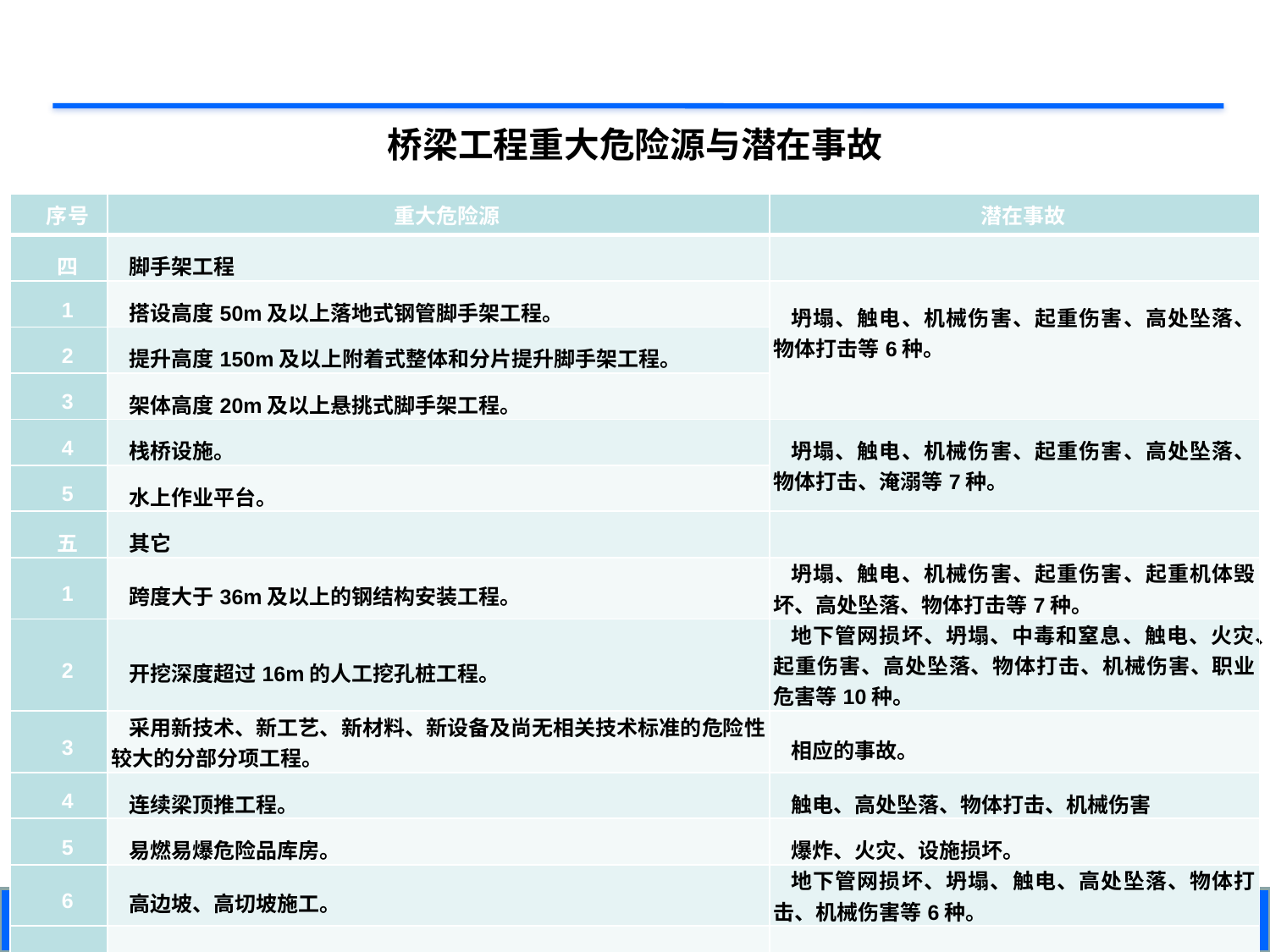

桥梁工程重大危险源与潜在事故
| 序号 | 重大危险源 | 潜在事故 |
| --- | --- | --- |
| 四 | 脚手架工程 |  |
| 1 | 搭设高度50m及以上落地式钢管脚手架工程。 | 坍塌、触电、机械伤害、起重伤害、高处坠落、物体打击等6种。 |
| 2 | 提升高度150m及以上附着式整体和分片提升脚手架工程。 |  |
| 3 | 架体高度20m及以上悬挑式脚手架工程。 |  |
| 4 | 栈桥设施。 | 坍塌、触电、机械伤害、起重伤害、高处坠落、物体打击、淹溺等7种。 |
| 5 | 水上作业平台。 |  |
| 五 | 其它 |  |
| 1 | 跨度大于36m及以上的钢结构安装工程。 | 坍塌、触电、机械伤害、起重伤害、起重机体毁坏、高处坠落、物体打击等7种。 |
| 2 | 开挖深度超过16m的人工挖孔桩工程。 | 地下管网损坏、坍塌、中毒和窒息、触电、火灾、起重伤害、高处坠落、物体打击、机械伤害、职业危害等10种。 |
| 3 | 采用新技术、新工艺、新材料、新设备及尚无相关技术标准的危险性较大的分部分项工程。 | 相应的事故。 |
| 4 | 连续梁顶推工程。 | 触电、高处坠落、物体打击、机械伤害 |
| 5 | 易燃易爆危险品库房。 | 爆炸、火灾、设施损坏。 |
| 6 | 高边坡、高切坡施工。 | 地下管网损坏、坍塌、触电、高处坠落、物体打击、机械伤害等6种。 |
| 7 | 地质灾害（桥梁相邻位置）。 | 坍塌、中毒和窒息。 |